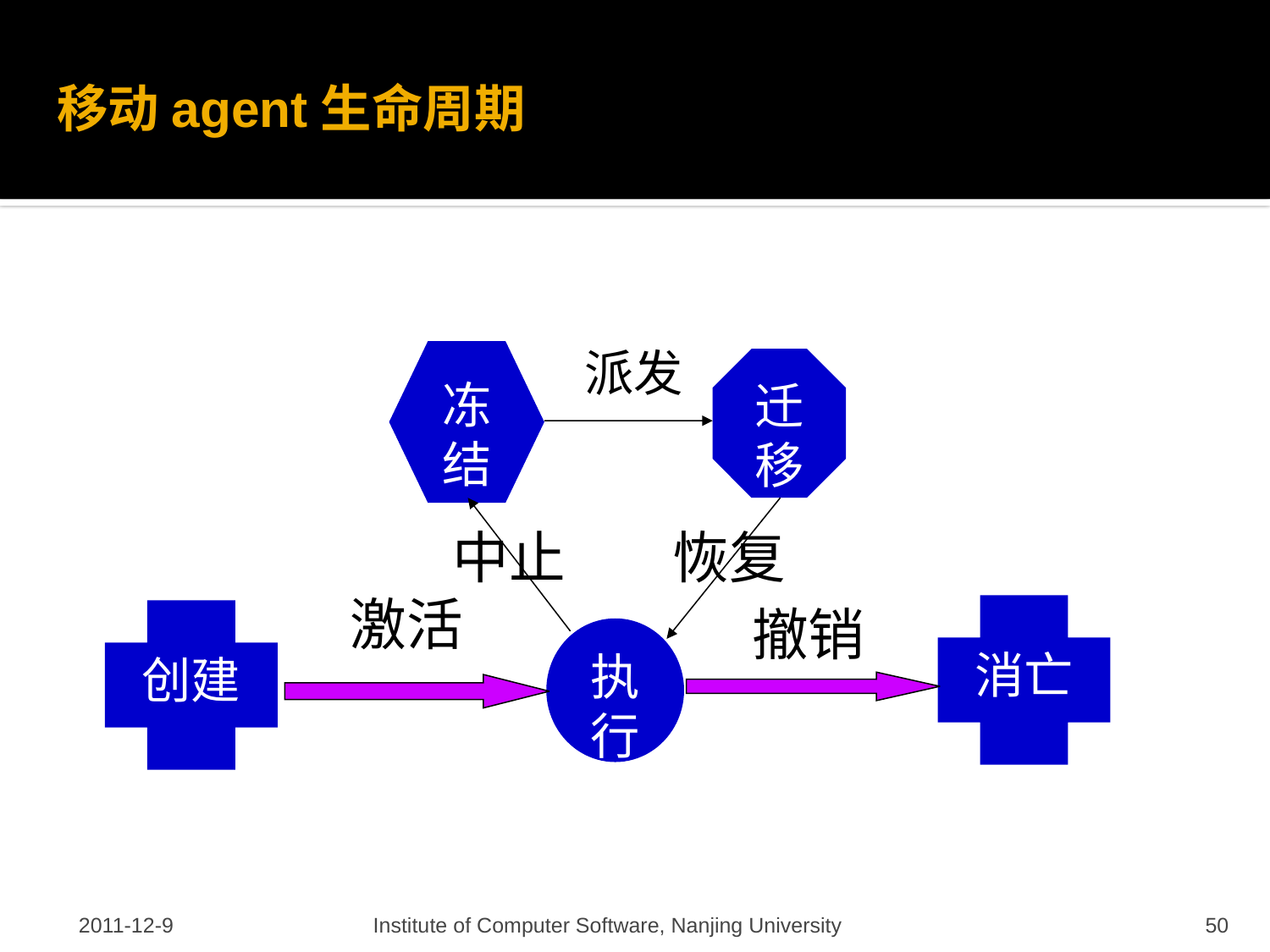

# 移动agent生命周期
派发
冻结
迁移

中止
恢复
激活
撤销
消亡
创建
执行

2011-12-9
Institute of Computer Software, Nanjing University
50